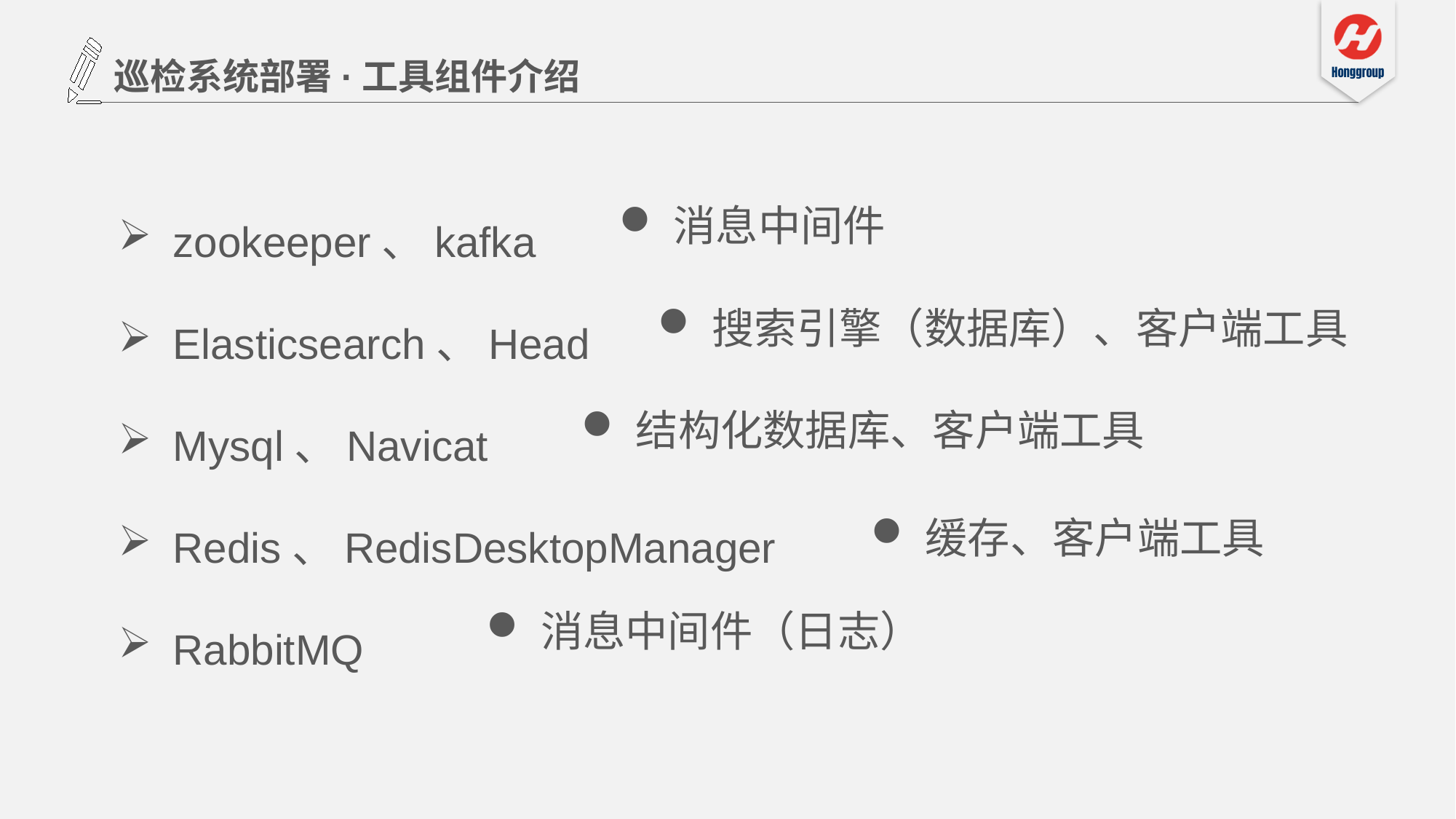

巡检系统部署·工具组件介绍
zookeeper、kafka
Elasticsearch、Head
Mysql、Navicat
Redis、RedisDesktopManager
RabbitMQ
消息中间件
搜索引擎（数据库）、客户端工具
结构化数据库、客户端工具
缓存、客户端工具
消息中间件（日志）